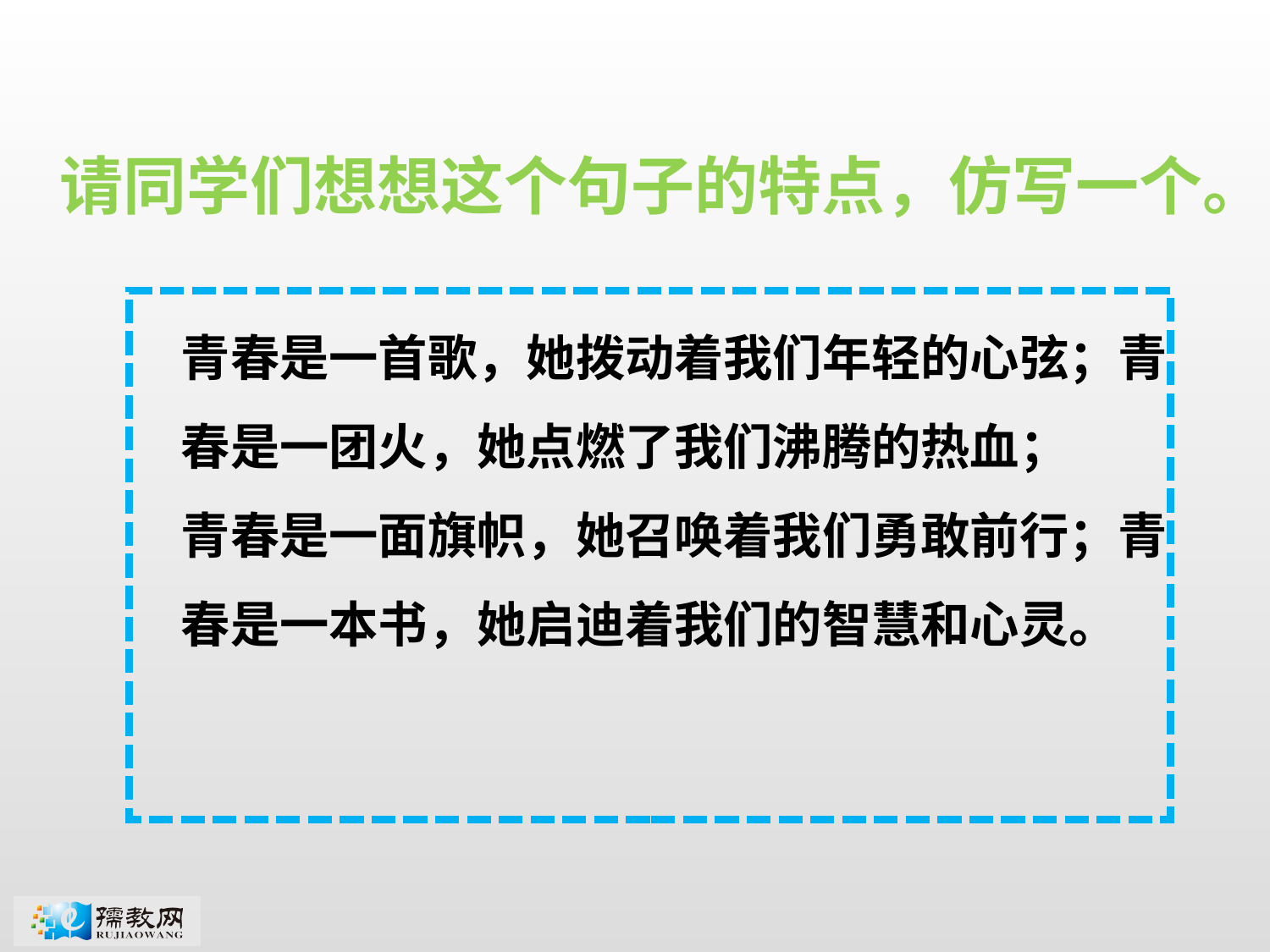

请同学们想想这个句子的特点，仿写一个。
青春是一首歌，她拨动着我们年轻的心弦；青春是一团火，她点燃了我们沸腾的热血；
青春是一面旗帜，她召唤着我们勇敢前行；青春是一本书，她启迪着我们的智慧和心灵。